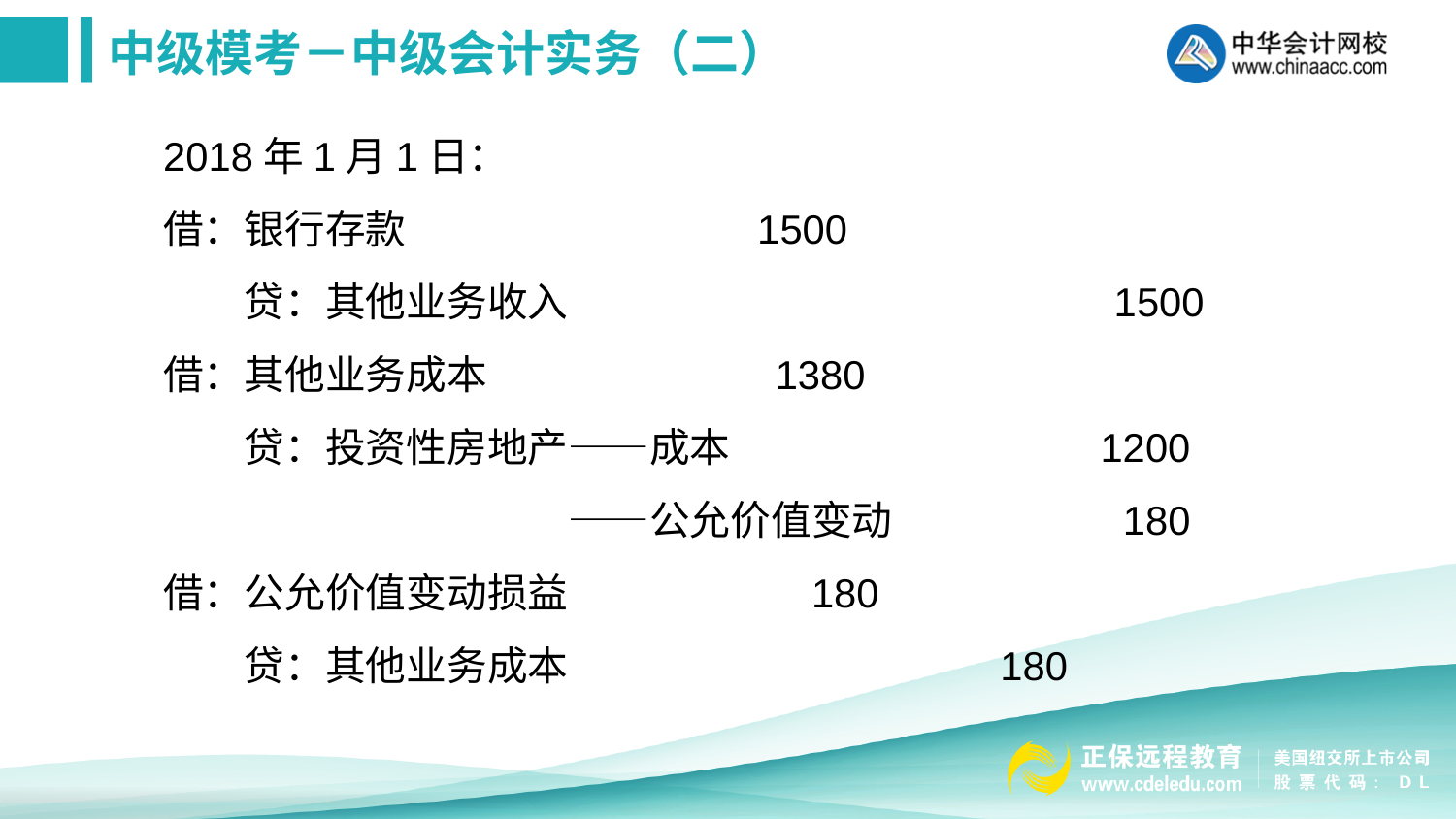

2018年1月1日：
借：银行存款                                      1500
　　贷：其他业务收入 　　　　　　　　　　　　　1500
借：其他业务成本                               1380
　　贷：投资性房地产——成本 　　　　　　　　   1200
　　　　　　　　　　——公允价值变动 　　　　　 180
借：公允价值变动损益                          180
　　贷：其他业务成本                                               180